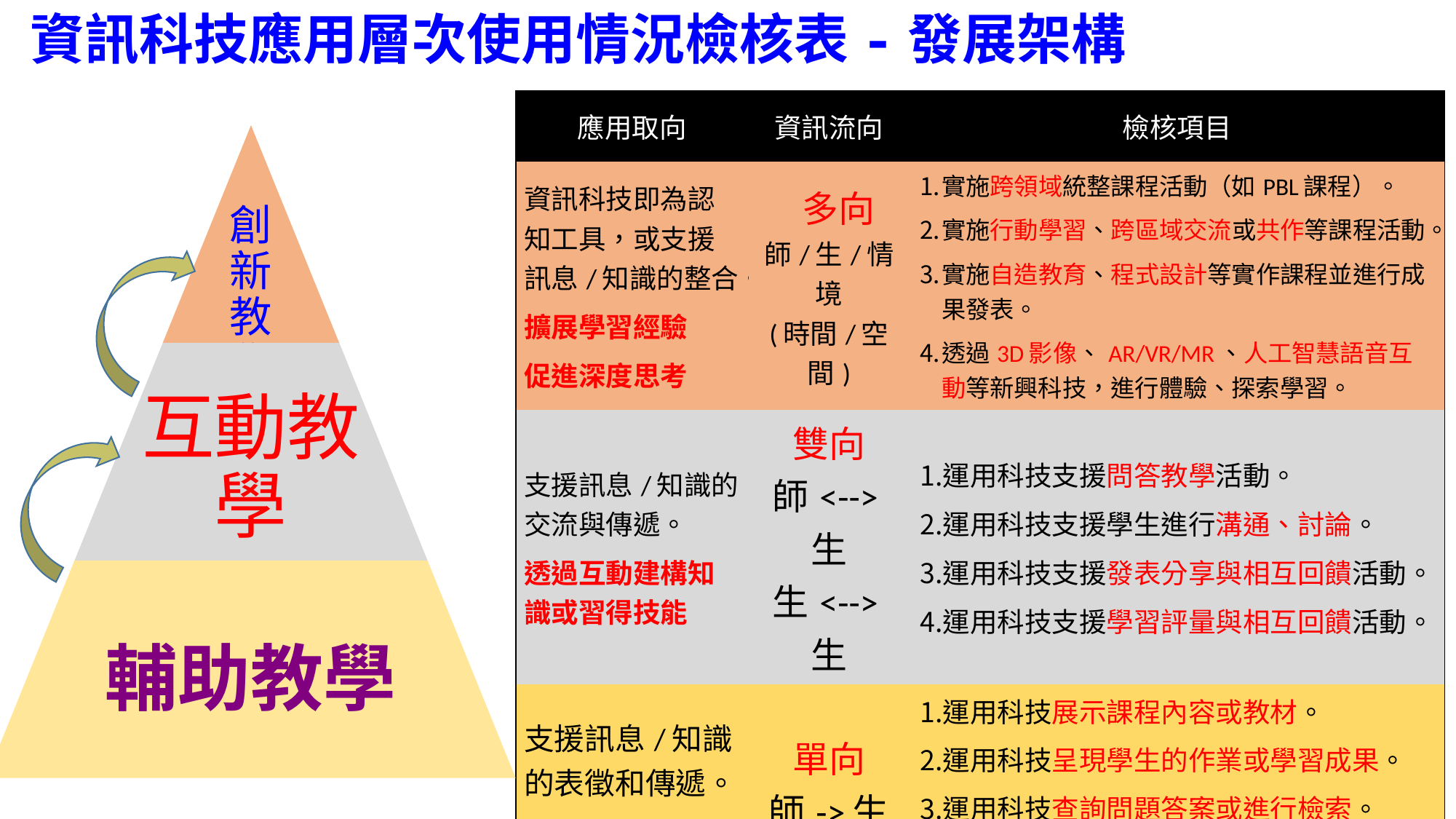

資訊科技應用層次使用情況檢核表-發展架構
| 應用取向 | 資訊流向 | 檢核項目 |
| --- | --- | --- |
| 資訊科技即為認知工具，或支援訊息/知識的整合。 擴展學習經驗 促進深度思考 | 多向 師/生/情境 (時間/空間) | 實施跨領域統整課程活動（如PBL課程）。 實施行動學習、跨區域交流或共作等課程活動。 實施自造教育、程式設計等實作課程並進行成果發表。 透過3D影像、AR/VR/MR、人工智慧語音互動等新興科技，進行體驗、探索學習。 |
| 支援訊息/知識的交流與傳遞。 透過互動建構知識或習得技能 | 雙向 師<-->生 生<-->生 | 運用科技支援問答教學活動。 運用科技支援學生進行溝通、討論。 運用科技支援發表分享與相互回饋活動。 運用科技支援學習評量與相互回饋活動。 |
| 支援訊息/知識的表徵和傳遞。 習得知識或技能 | 單向 師->生 | 運用科技展示課程內容或教材。 運用科技呈現學生的作業或學習成果。 運用科技查詢問題答案或進行檢索。 運用科技觀看教學影片或繳交作業。 |

創新
教學
互動教學
輔助教學